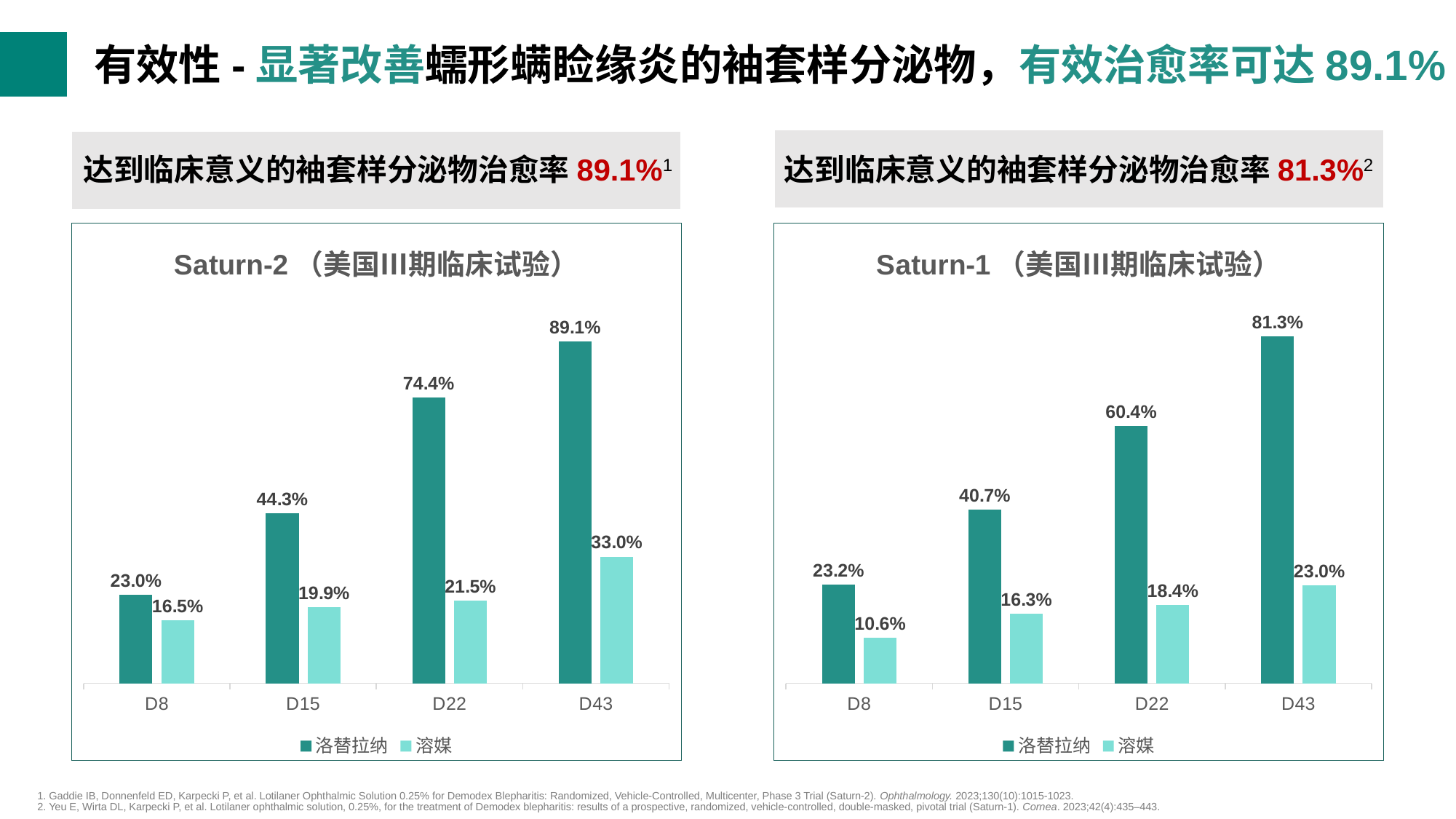

有效性-显著改善蠕形螨睑缘炎的袖套样分泌物，有效治愈率可达89.1%

达到临床意义的袖套样分泌物治愈率89.1%1

### Chart: Saturn-2（美国Ⅲ期临床试验）

| Category | 洛替拉纳 | 溶媒 |
|---|---|---|
| D8 | 0.23 | 0.165 |
| D15 | 0.443 | 0.199 |
| D22 | 0.744 | 0.215 |
| D43 | 0.891 | 0.33 |
达到临床意义的袖套样分泌物治愈率81.3%2

### Chart: Saturn-1（美国Ⅲ期临床试验）

| Category | 洛替拉纳 | 溶媒 |
|---|---|---|
| D8 | 0.232 | 0.106 |
| D15 | 0.407 | 0.163 |
| D22 | 0.604 | 0.184 |
| D43 | 0.813 | 0.23 |
1. Gaddie IB, Donnenfeld ED, Karpecki P, et al. Lotilaner Ophthalmic Solution 0.25% for Demodex Blepharitis: Randomized, Vehicle-Controlled, Multicenter, Phase 3 Trial (Saturn-2). Ophthalmology. 2023;130(10):1015-1023.
2. Yeu E, Wirta DL, Karpecki P, et al. Lotilaner ophthalmic solution, 0.25%, for the treatment of Demodex blepharitis: results of a prospective, randomized, vehicle-controlled, double-masked, pivotal trial (Saturn-1). Cornea. 2023;42(4):435–443.